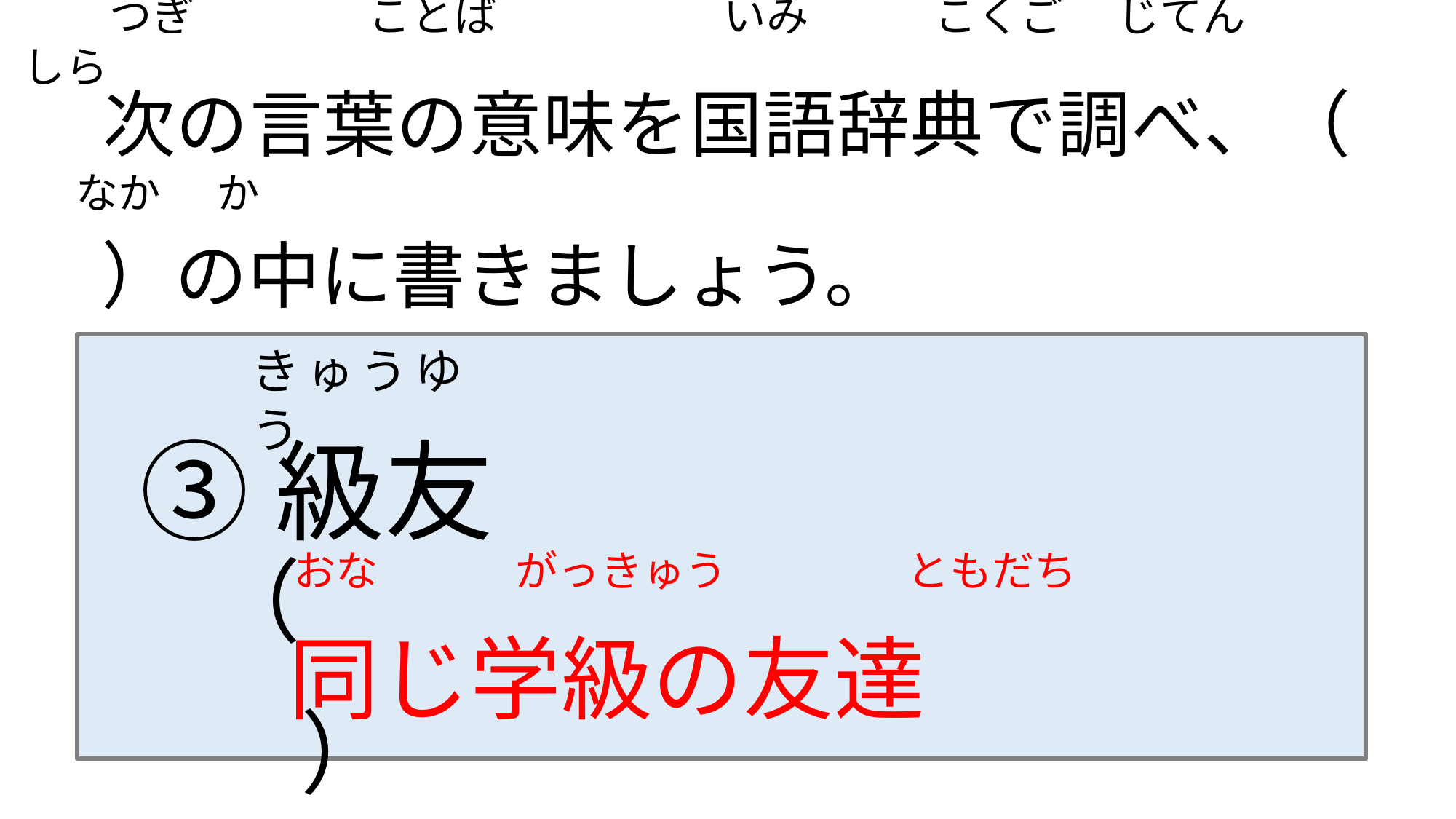

つぎ　　　　ことば　　　　　 いみ　        こくご　 じてん　　　　しら
　次の言葉の意味を国語辞典で調べ、（　　）の中に書きましょう。
         なか      か

きゅうゆう
③級友
（　　　　　　　　　　　　　）
同じ学級の友達
おな　　　 がっきゅう　　　　 ともだち